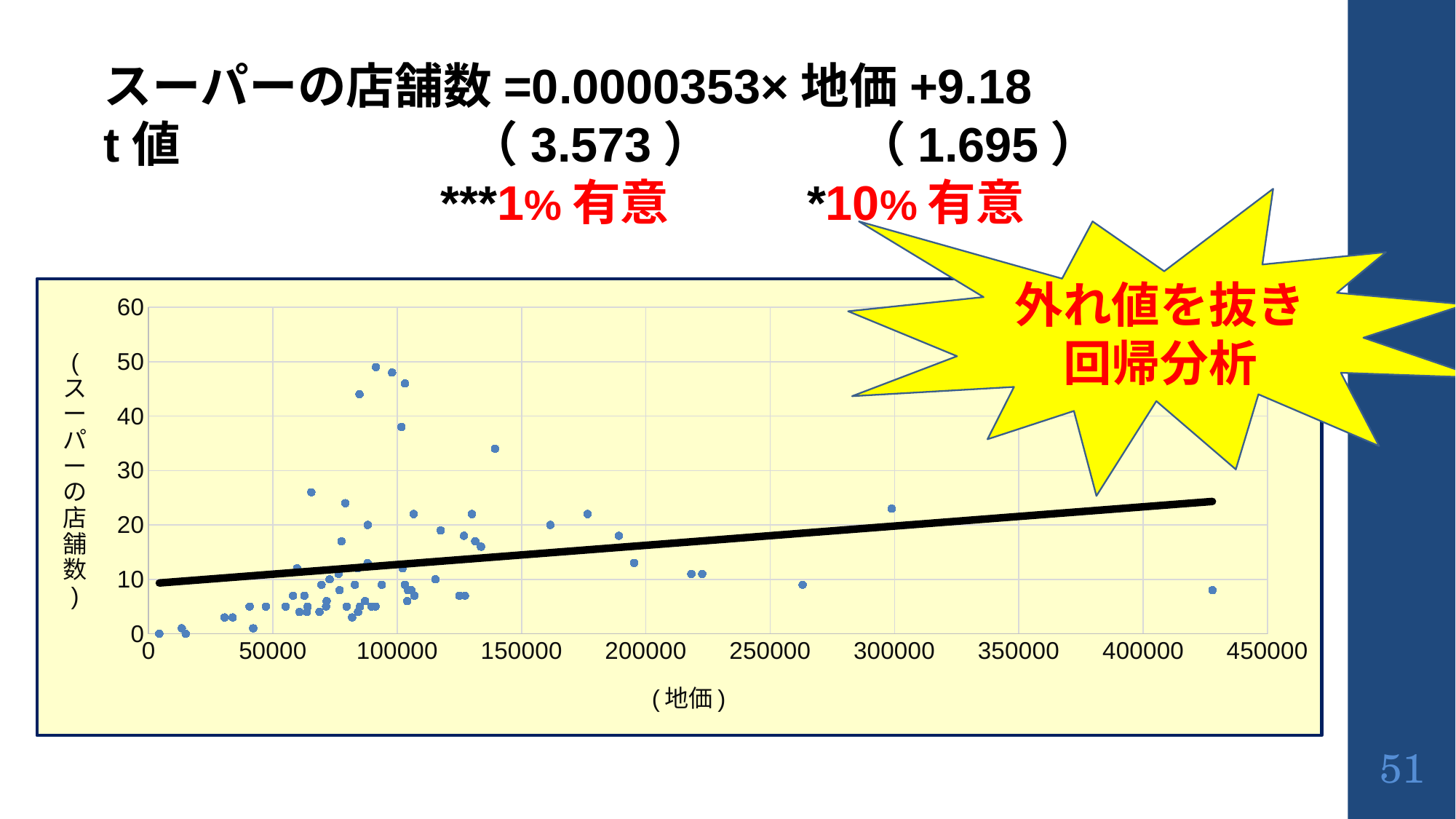

スーパーの店舗数=0.0000353×地価+9.18
t値　　　             （3.573）　　　（1.695）
                         ***1%有意      　 *10%有意
外れ値を抜き
回帰分析

### Chart

| Category |  |
|---|---|
51